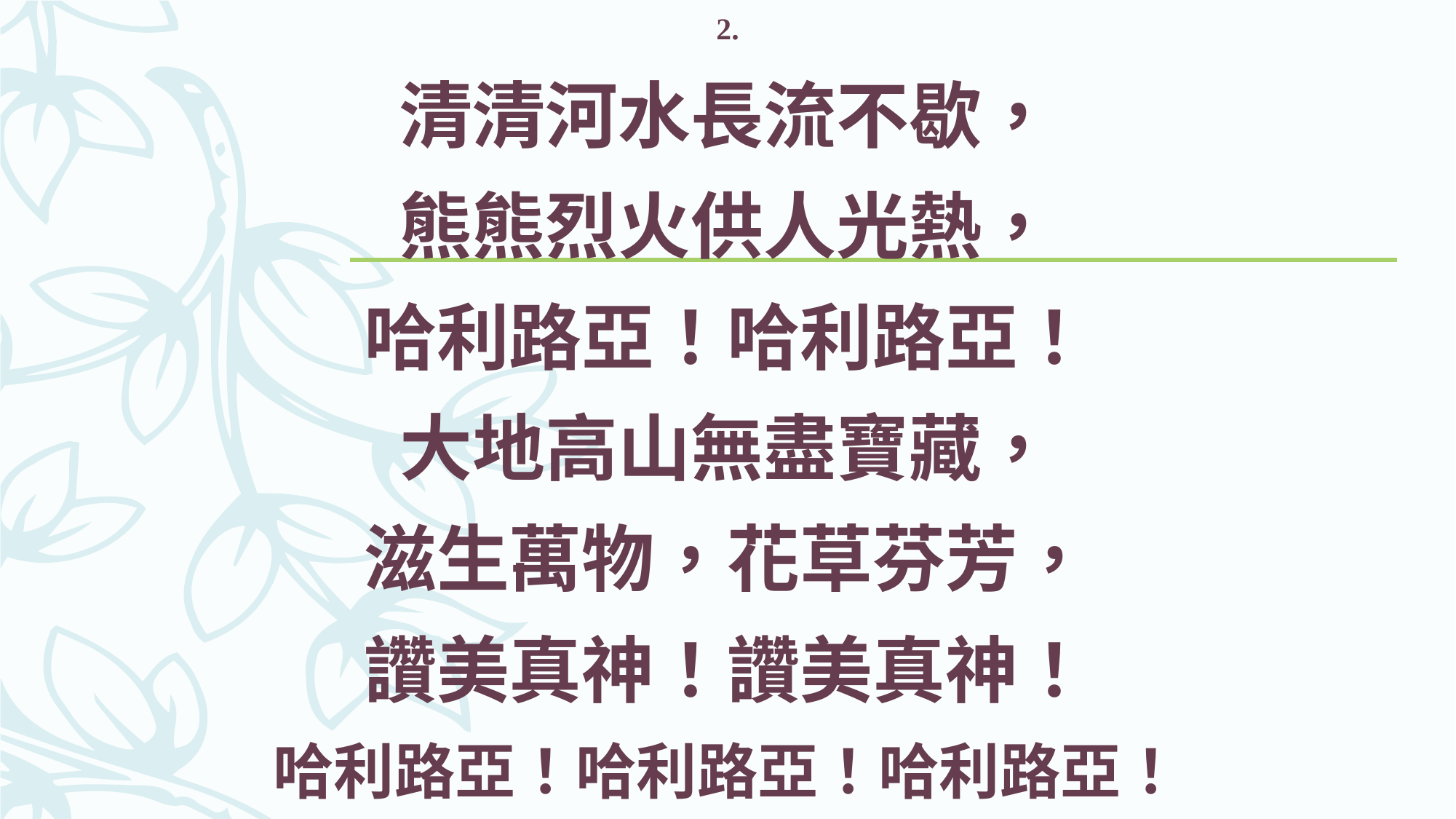

2.
清清河水長流不歇，
熊熊烈火供人光熱，
哈利路亞！哈利路亞！
大地高山無盡寶藏，
滋生萬物，花草芬芳，
讚美真神！讚美真神！
哈利路亞！哈利路亞！哈利路亞！